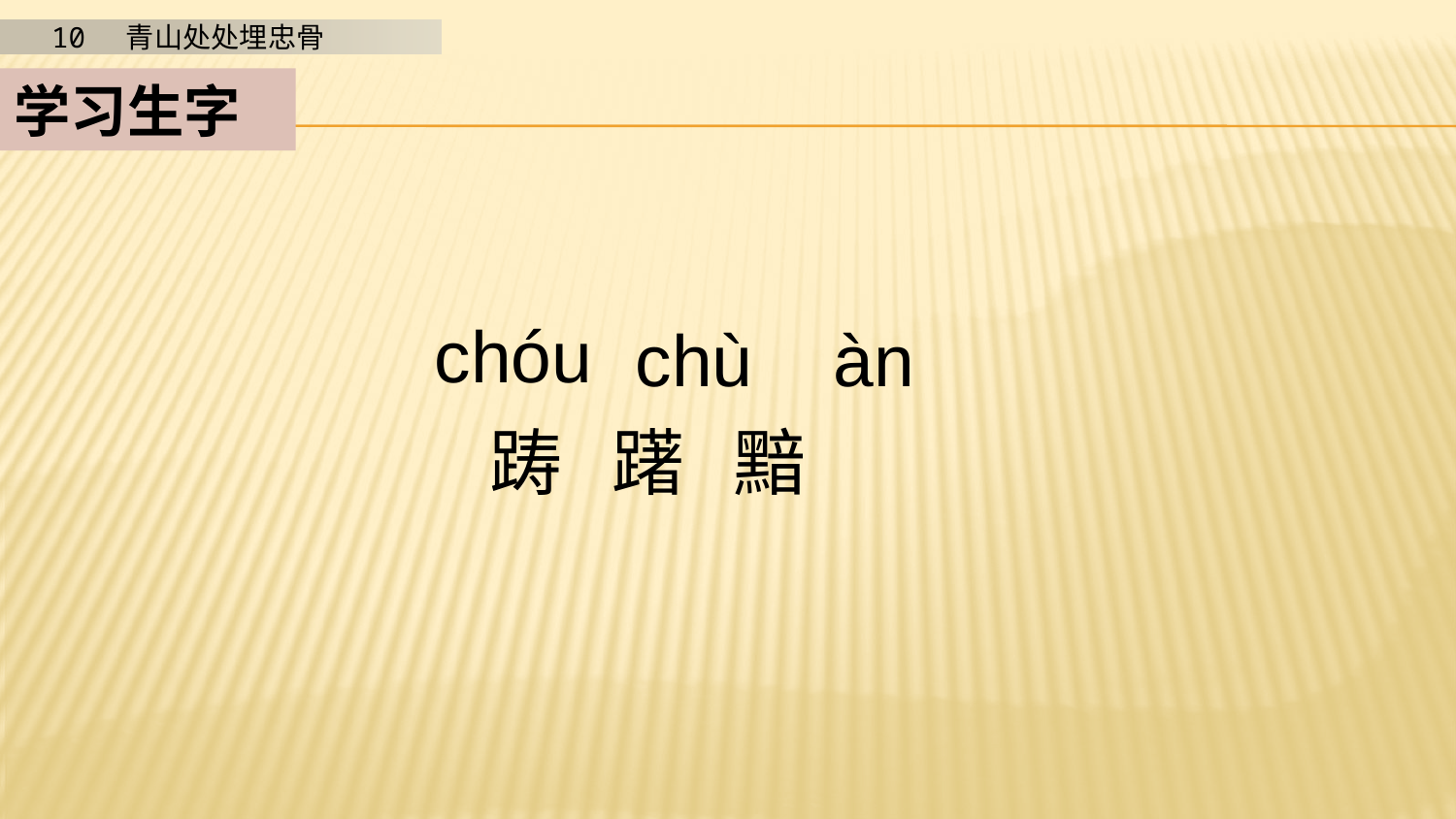

学习生字
chóu
chù
àn
踌   躇   黯